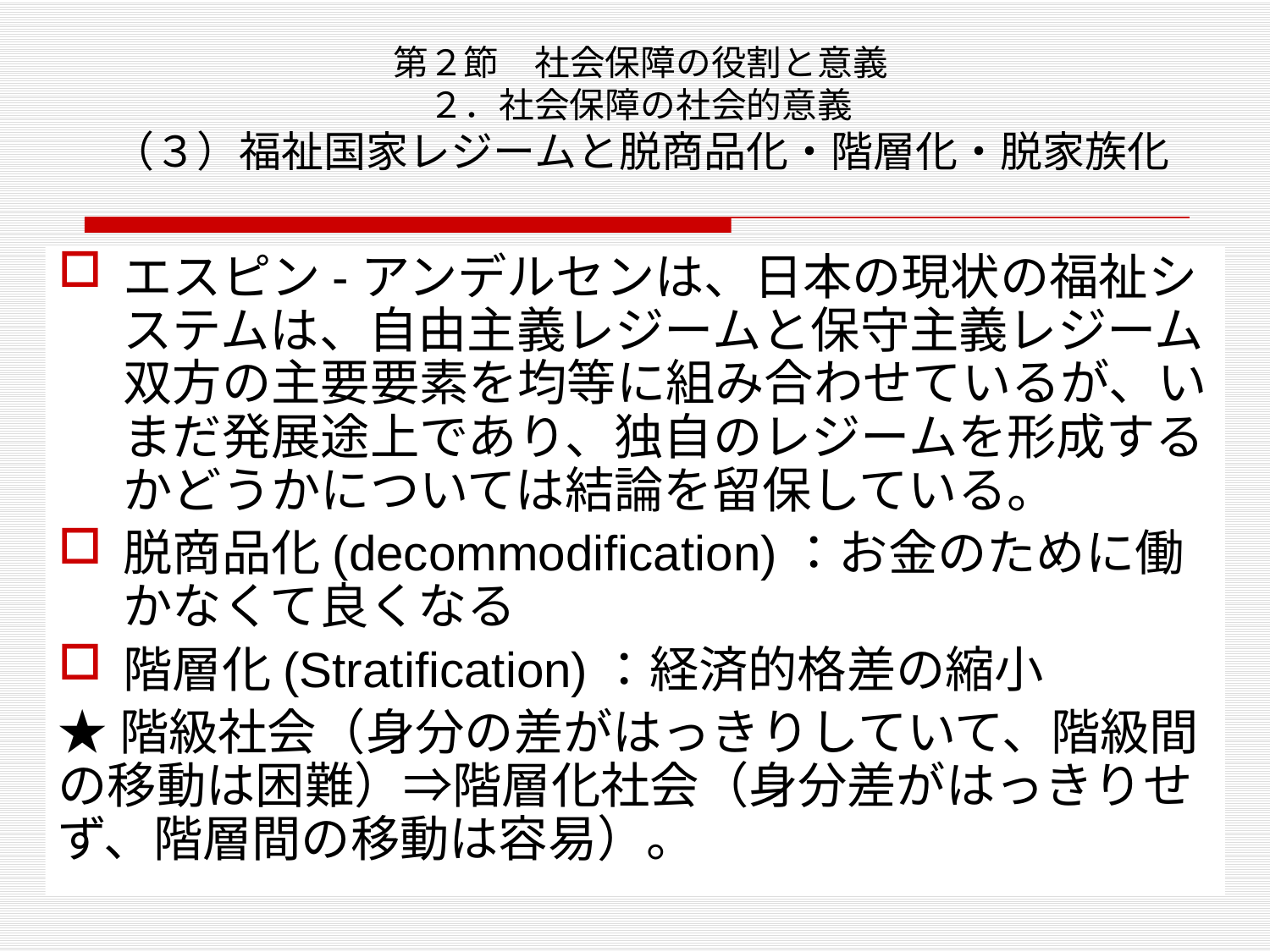

# 第２節　社会保障の役割と意義 ２．社会保障の社会的意義 （３）福祉国家レジームと脱商品化・階層化・脱家族化
エスピン-アンデルセンは、日本の現状の福祉システムは、自由主義レジームと保守主義レジーム双方の主要要素を均等に組み合わせているが、いまだ発展途上であり、独自のレジームを形成するかどうかについては結論を留保している。
脱商品化(decommodification)：お金のために働かなくて良くなる
階層化(Stratification)：経済的格差の縮小
★階級社会（身分の差がはっきりしていて、階級間の移動は困難）⇒階層化社会（身分差がはっきりせず、階層間の移動は容易）。
14